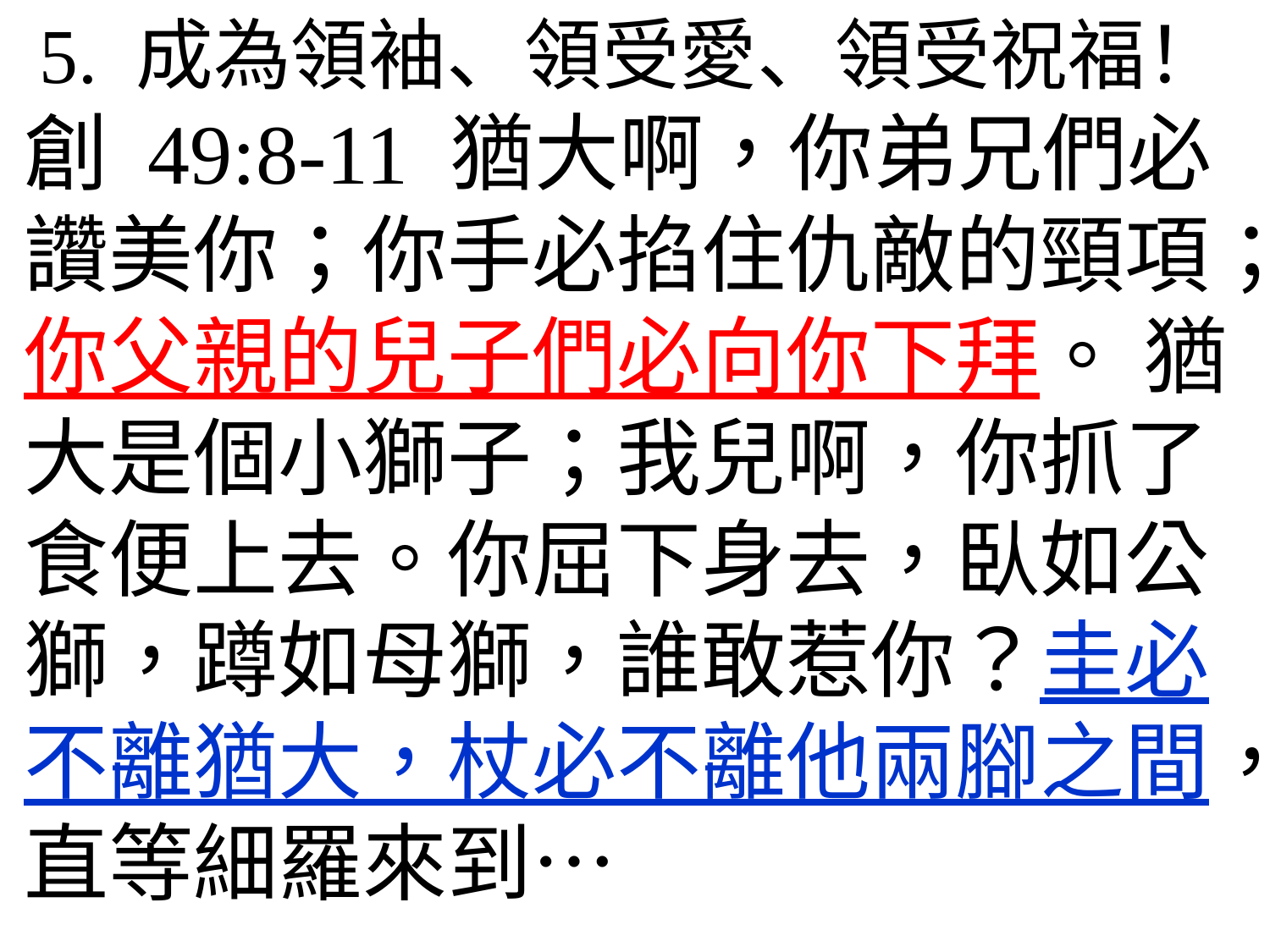

5. 成為領袖、領受愛、領受祝福！
創 49:8-11 猶大啊，你弟兄們必讚美你；你手必掐住仇敵的頸項；你父親的兒子們必向你下拜。 猶大是個小獅子；我兒啊，你抓了食便上去。你屈下身去，臥如公獅，蹲如母獅，誰敢惹你？圭必不離猶大，杖必不離他兩腳之間，直等細羅來到…